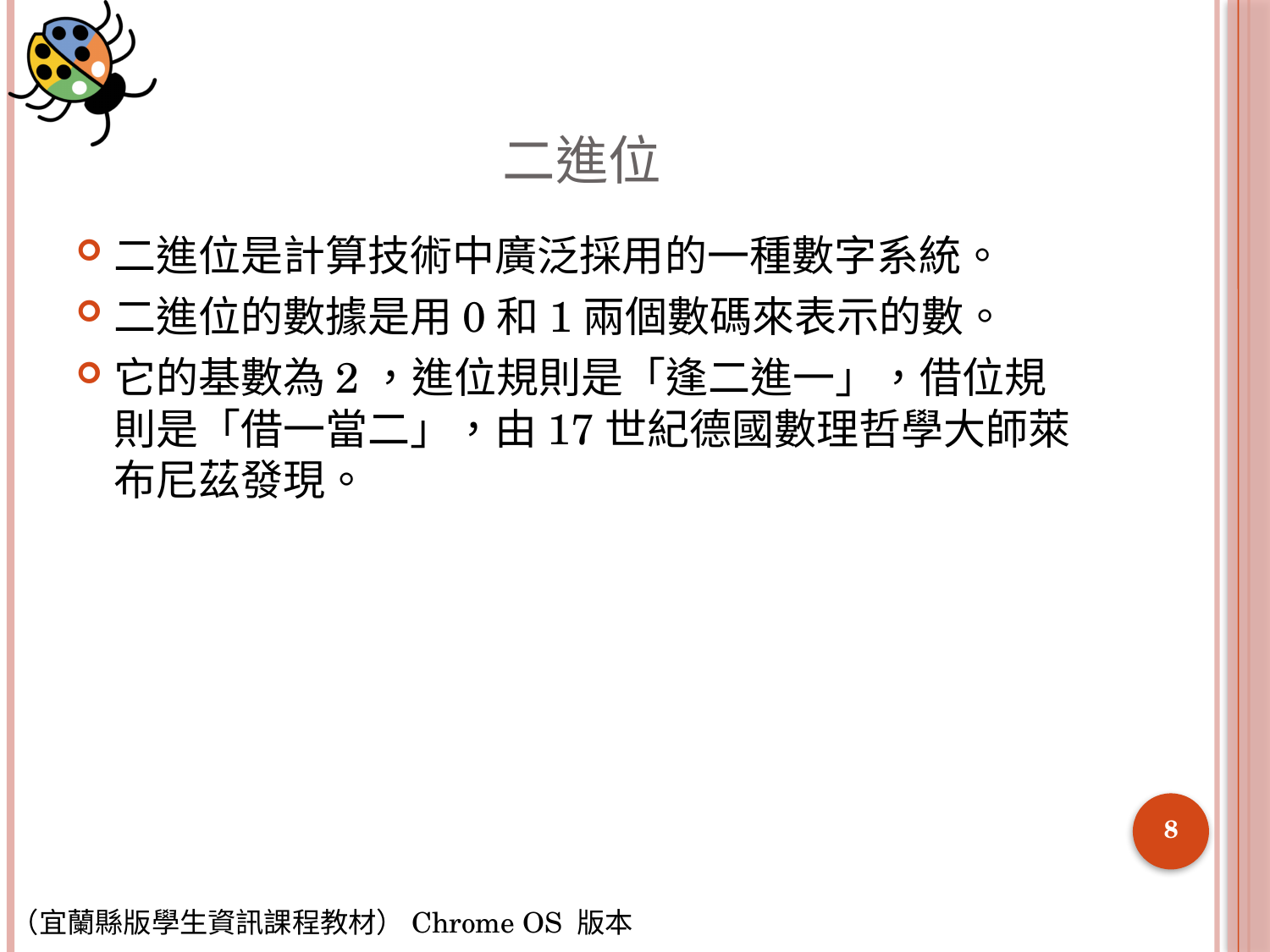

# 二進位
二進位是計算技術中廣泛採用的一種數字系統。
二進位的數據是用0和1兩個數碼來表示的數。
它的基數為2，進位規則是「逢二進一」，借位規則是「借一當二」，由17世紀德國數理哲學大師萊布尼茲發現。
8